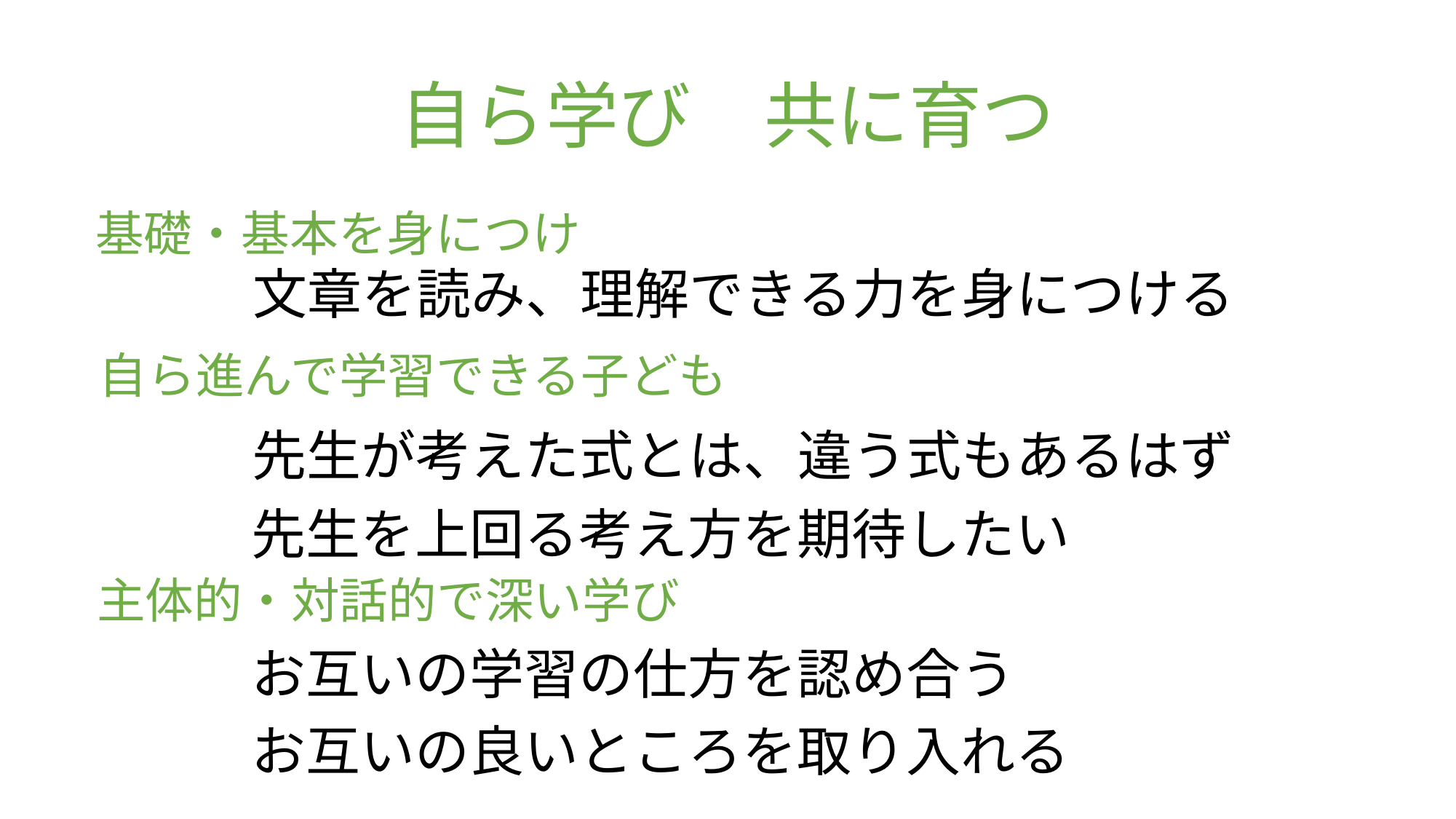

自ら学び　共に育つ
基礎・基本を身につけ
文章を読み、理解できる力を身につける
自ら進んで学習できる子ども
先生が考えた式とは、違う式もあるはず
先生を上回る考え方を期待したい
主体的・対話的で深い学び
お互いの学習の仕方を認め合う
お互いの良いところを取り入れる